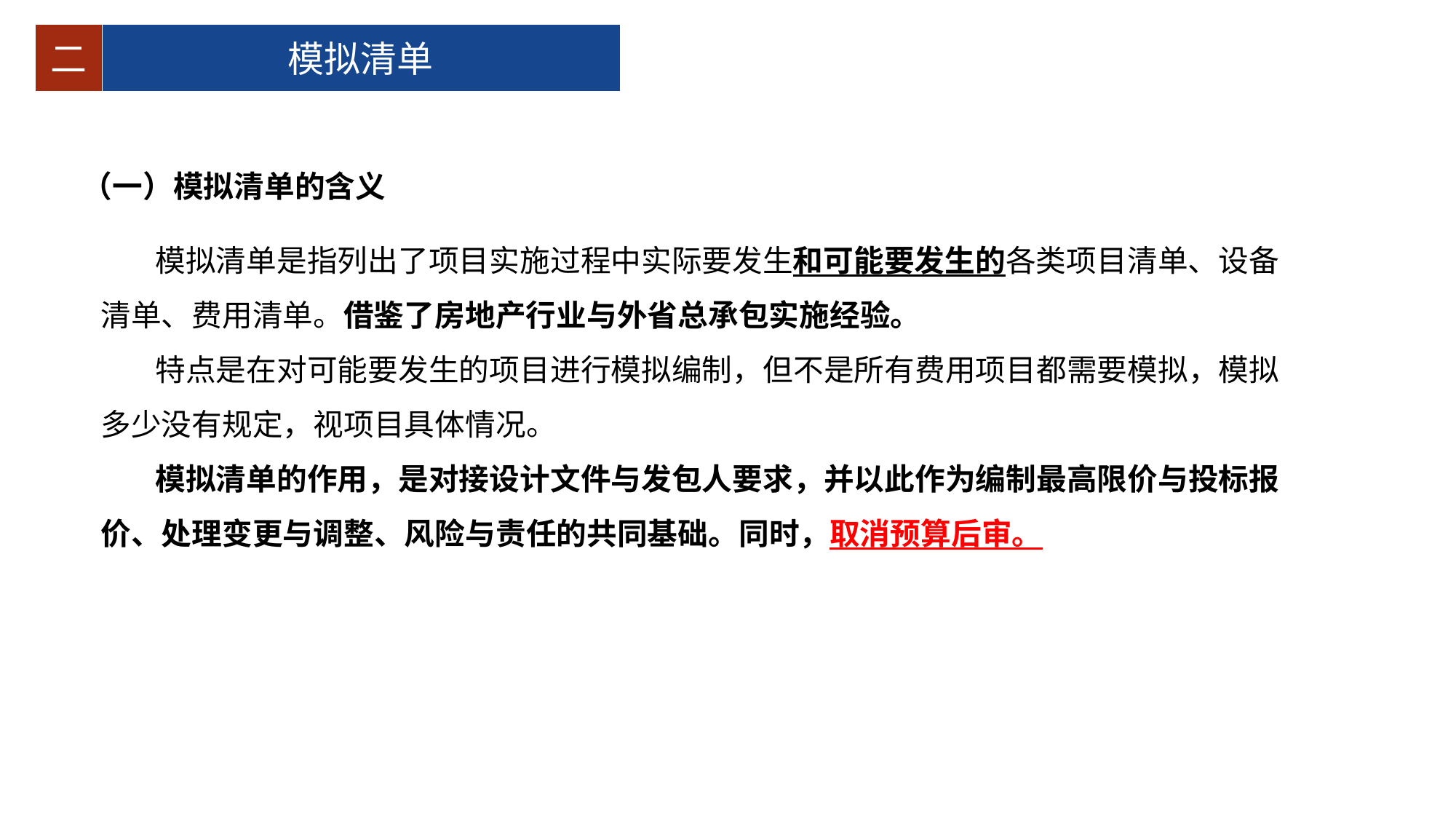

二
模拟清单
（一）模拟清单的含义
模拟清单是指列出了项目实施过程中实际要发生和可能要发生的各类项目清单、设备清单、费用清单。借鉴了房地产行业与外省总承包实施经验。
特点是在对可能要发生的项目进行模拟编制，但不是所有费用项目都需要模拟，模拟多少没有规定，视项目具体情况。
模拟清单的作用，是对接设计文件与发包人要求，并以此作为编制最高限价与投标报价、处理变更与调整、风险与责任的共同基础。同时，取消预算后审。